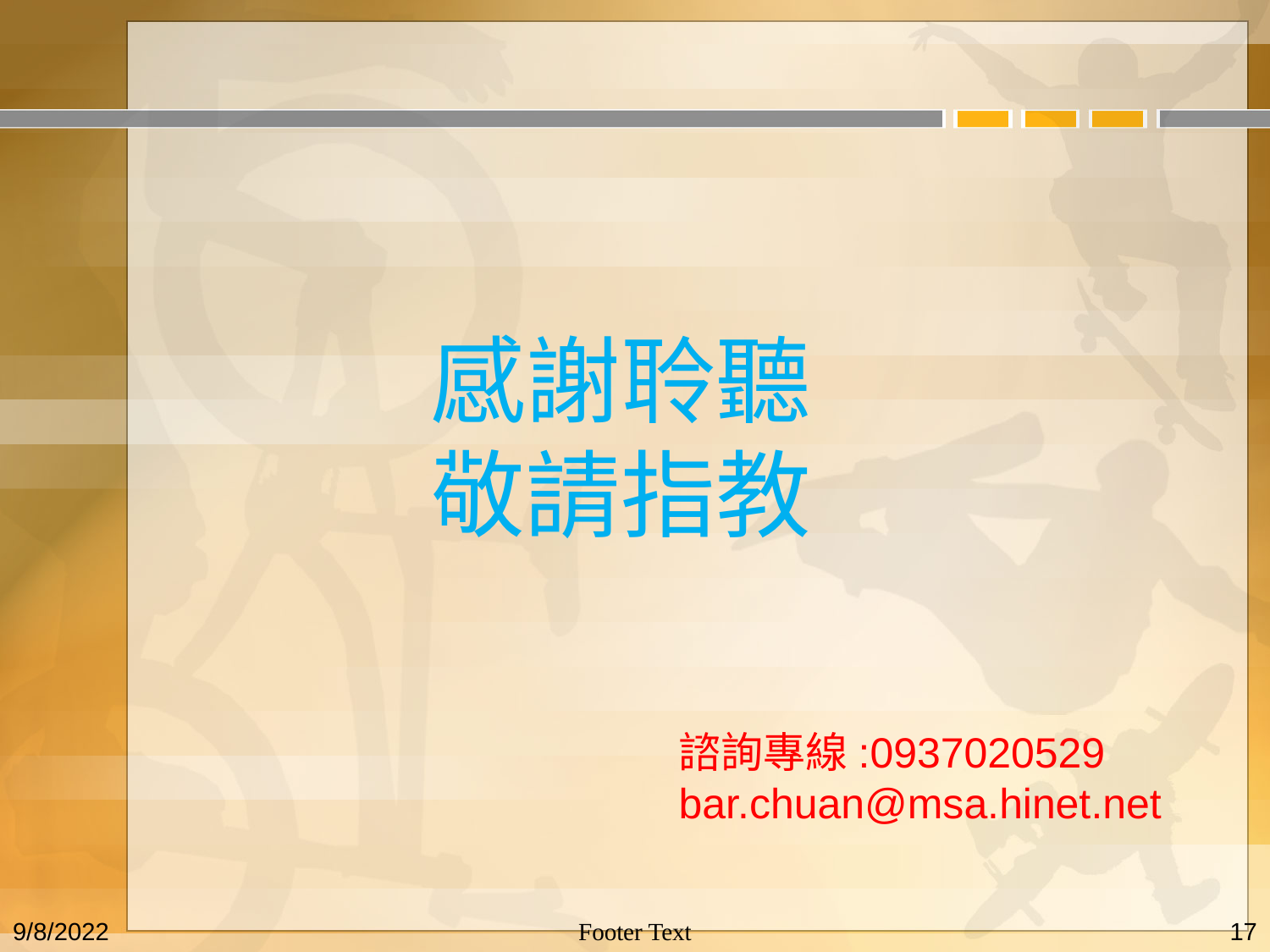

感謝聆聽
敬請指教
諮詢專線:0937020529
bar.chuan@msa.hinet.net
9/8/2022
Footer Text
17